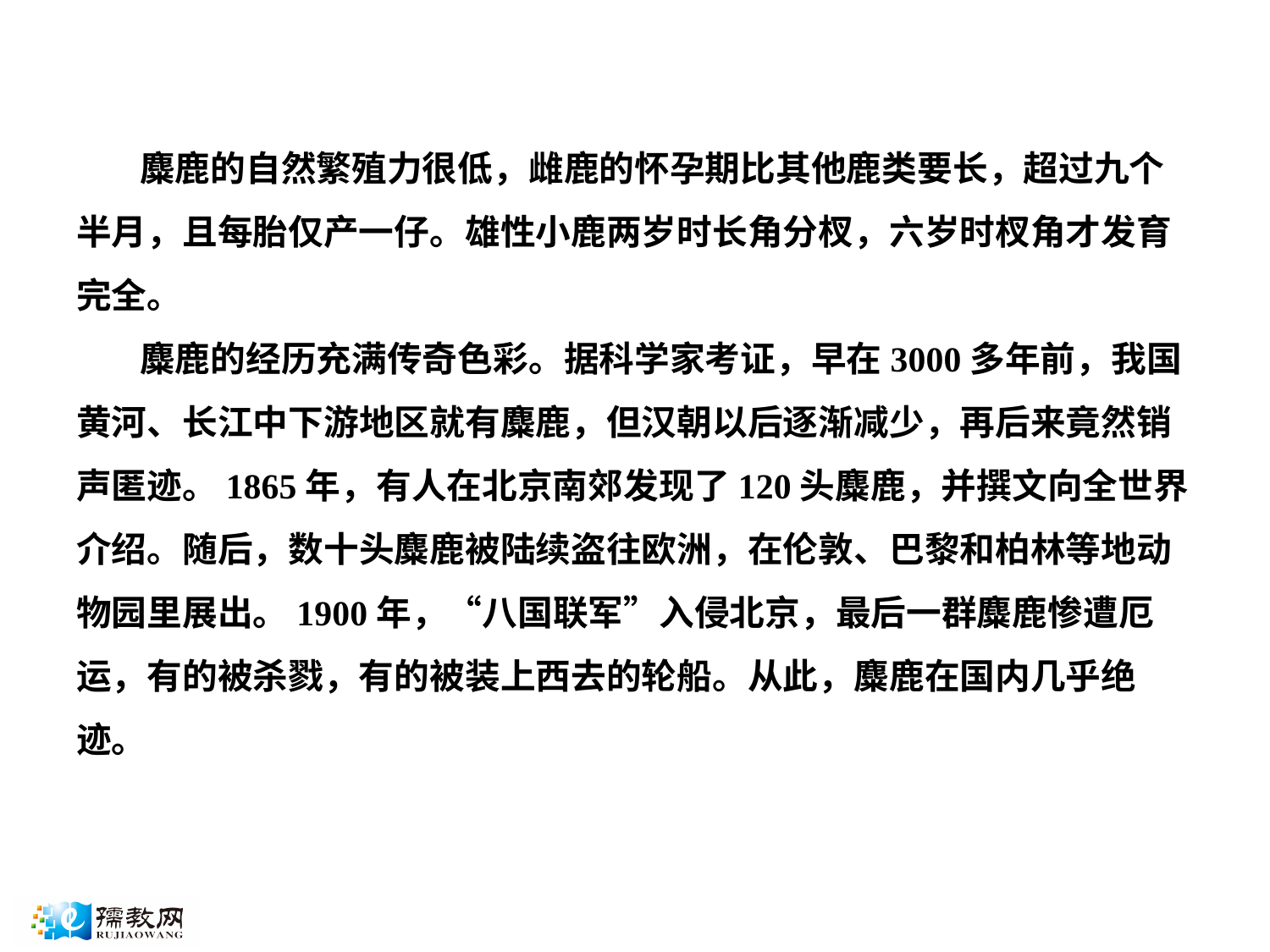

麋鹿的自然繁殖力很低，雌鹿的怀孕期比其他鹿类要长，超过九个半月，且每胎仅产一仔。雄性小鹿两岁时长角分杈，六岁时杈角才发育完全。
麋鹿的经历充满传奇色彩。据科学家考证，早在3000多年前，我国黄河、长江中下游地区就有麋鹿，但汉朝以后逐渐减少，再后来竟然销声匿迹。1865年，有人在北京南郊发现了120头麋鹿，并撰文向全世界介绍。随后，数十头麋鹿被陆续盗往欧洲，在伦敦、巴黎和柏林等地动物园里展出。1900年，“八国联军”入侵北京，最后一群麋鹿惨遭厄运，有的被杀戮，有的被装上西去的轮船。从此，麋鹿在国内几乎绝迹。